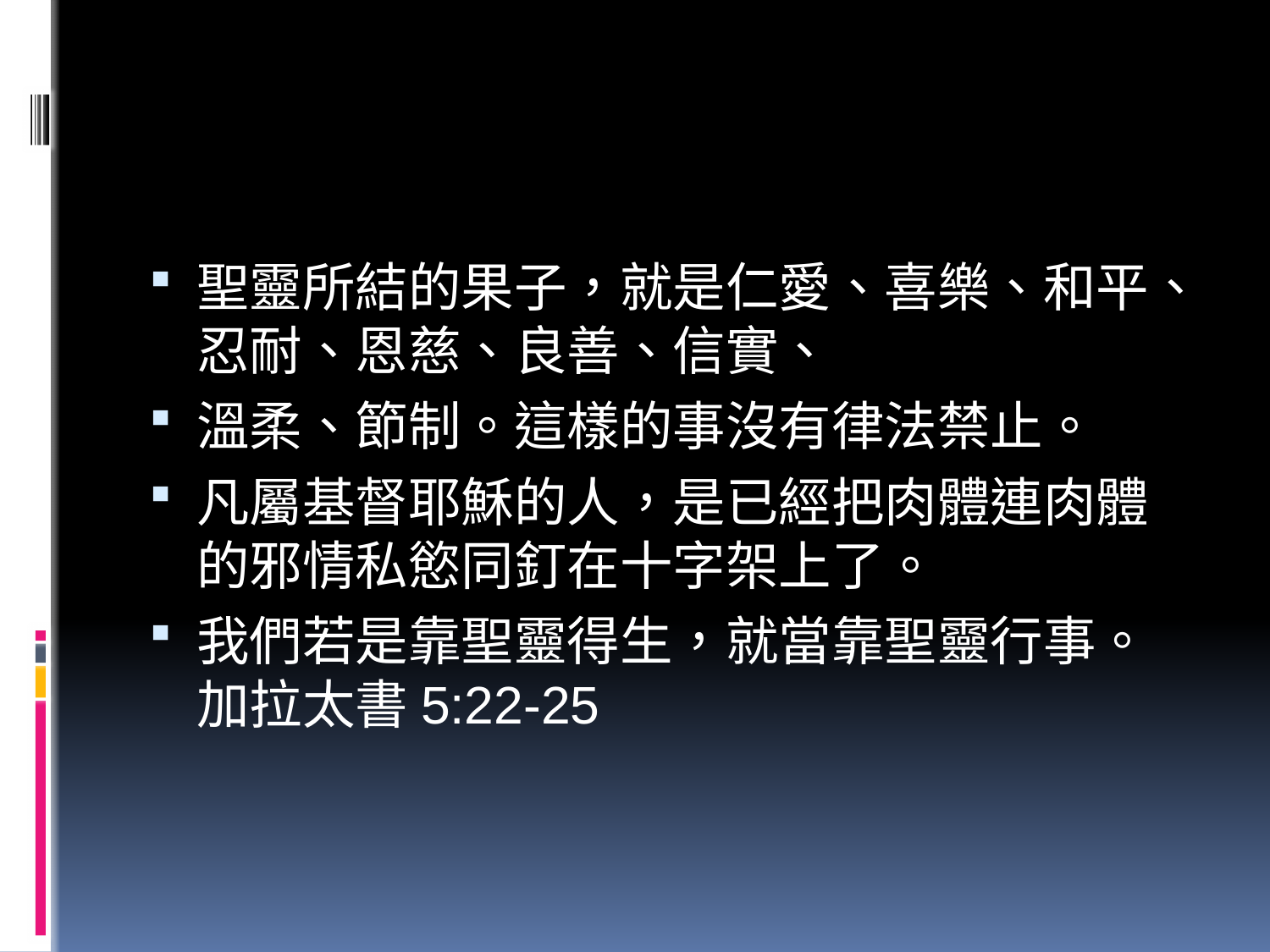

#
聖靈所結的果子，就是仁愛、喜樂、和平、忍耐、恩慈、良善、信實、
溫柔、節制。這樣的事沒有律法禁止。
凡屬基督耶穌的人，是已經把肉體連肉體的邪情私慾同釘在十字架上了。
我們若是靠聖靈得生，就當靠聖靈行事。加拉太書5:22-25